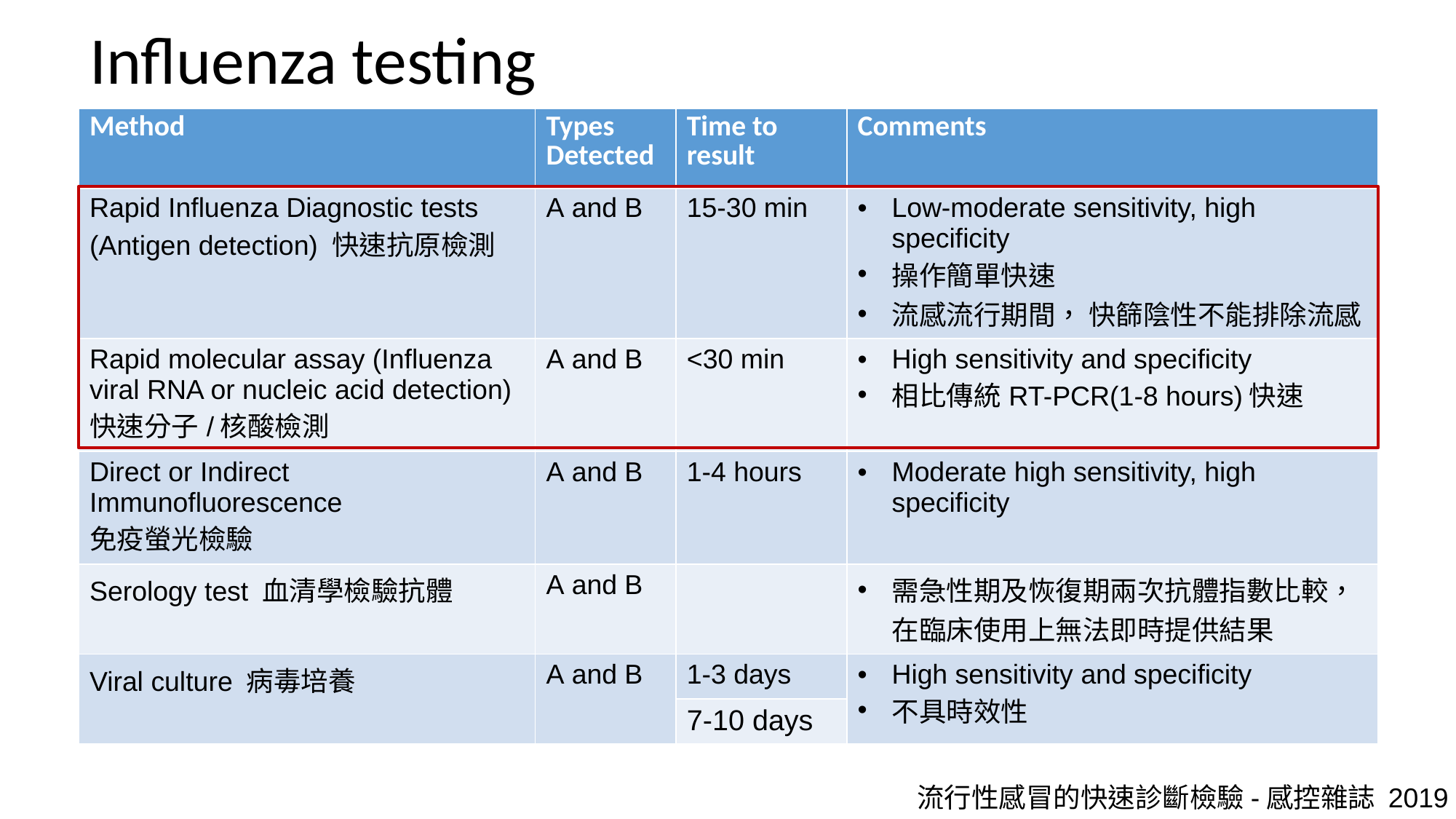

# Influenza testing
| Method | Types Detected | Time to result | Comments |
| --- | --- | --- | --- |
| Rapid Influenza Diagnostic tests (Antigen detection) 快速抗原檢測 | A and B | 15-30 min | Low-moderate sensitivity, high specificity 操作簡單快速 流感流行期間， 快篩陰性不能排除流感 |
| Rapid molecular assay (Influenza viral RNA or nucleic acid detection) 快速分子/核酸檢測 | A and B | <30 min | High sensitivity and specificity 相比傳統RT-PCR(1-8 hours)快速 |
| Direct or Indirect Immunofluorescence 免疫螢光檢驗 | A and B | 1-4 hours | Moderate high sensitivity, high specificity |
| Serology test 血清學檢驗抗體 | A and B |  | 需急性期及恢復期兩次抗體指數比較，在臨床使用上無法即時提供結果 |
| Viral culture 病毒培養 | A and B | 1-3 days | High sensitivity and specificity 不具時效性 |
|  |  | 7-10 days |  |

流行性感冒的快速診斷檢驗-感控雜誌 2019